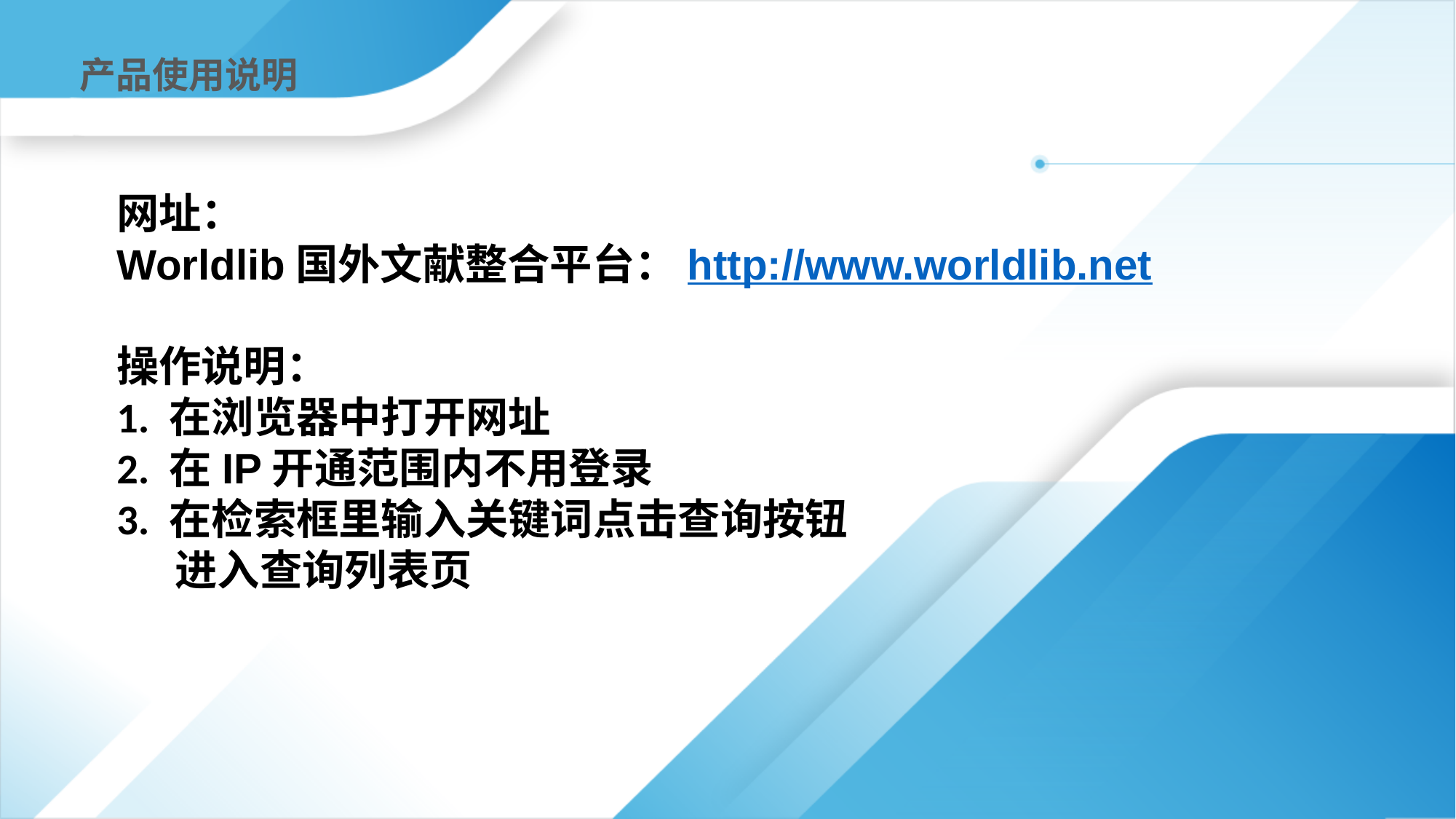

产品使用说明
网址：
Worldlib国外文献整合平台：http://www.worldlib.net

操作说明：1. 在浏览器中打开网址2. 在IP开通范围内不用登录3. 在检索框里输入关键词点击查询按钮
     进入查询列表页